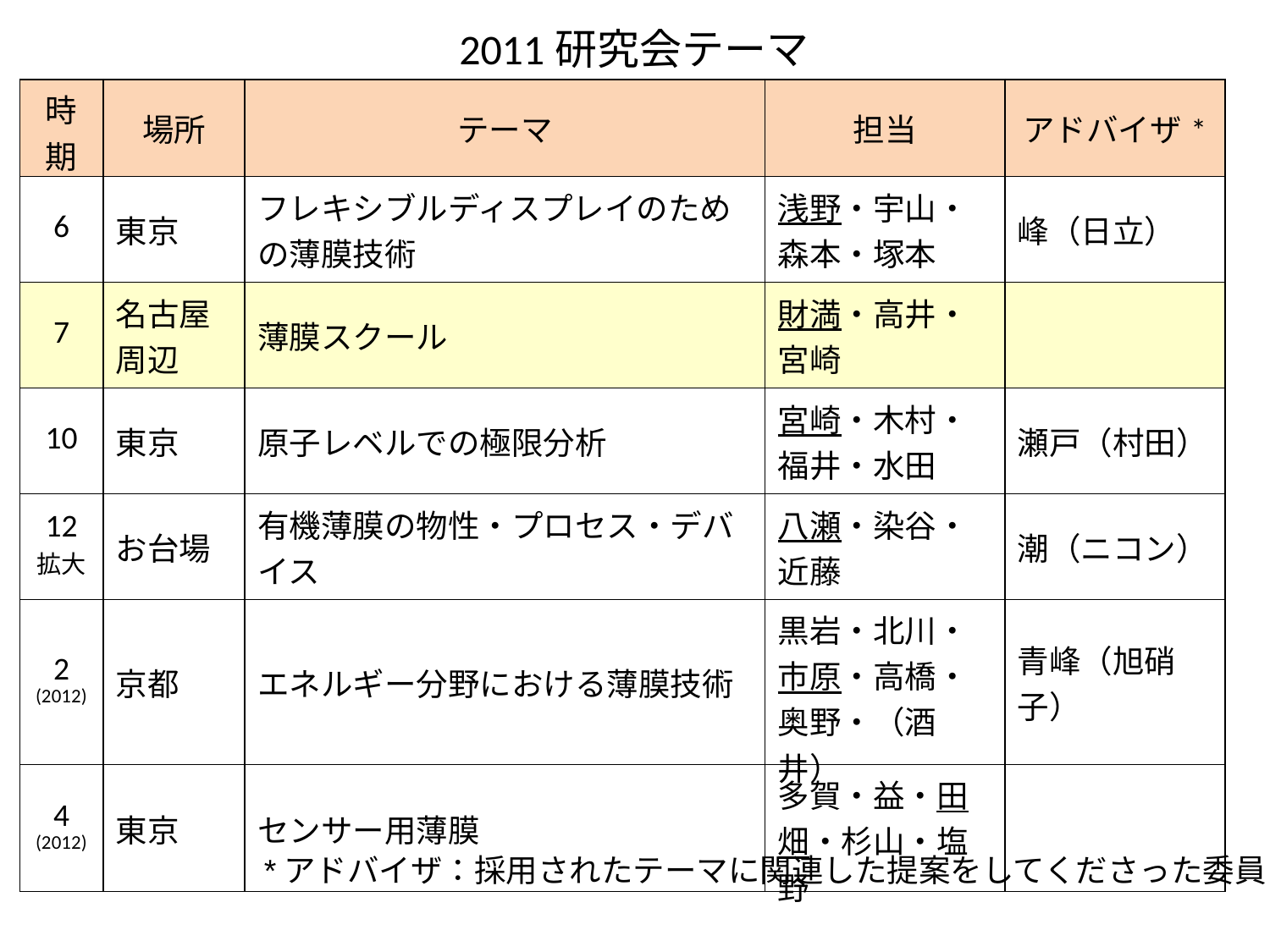

2011研究会テーマ
| 時期 | 場所 | テーマ | 担当 | アドバイザ\* |
| --- | --- | --- | --- | --- |
| 6 | 東京 | フレキシブルディスプレイのための薄膜技術 | 浅野・宇山・森本・塚本 | 峰（日立） |
| 7 | 名古屋周辺 | 薄膜スクール | 財満・高井・宮崎 |  |
| 10 | 東京 | 原子レベルでの極限分析 | 宮崎・木村・福井・水田 | 瀬戸（村田） |
| 12 拡大 | お台場 | 有機薄膜の物性・プロセス・デバイス | 八瀬・染谷・近藤 | 潮（ニコン） |
| 2 (2012) | 京都 | エネルギー分野における薄膜技術 | 黒岩・北川・市原・高橋・奥野・（酒井） | 青峰（旭硝子） |
| 4 (2012) | 東京 | センサー用薄膜 | 多賀・益・田畑・杉山・塩野 |  |
*アドバイザ：採用されたテーマに関連した提案をしてくださった委員